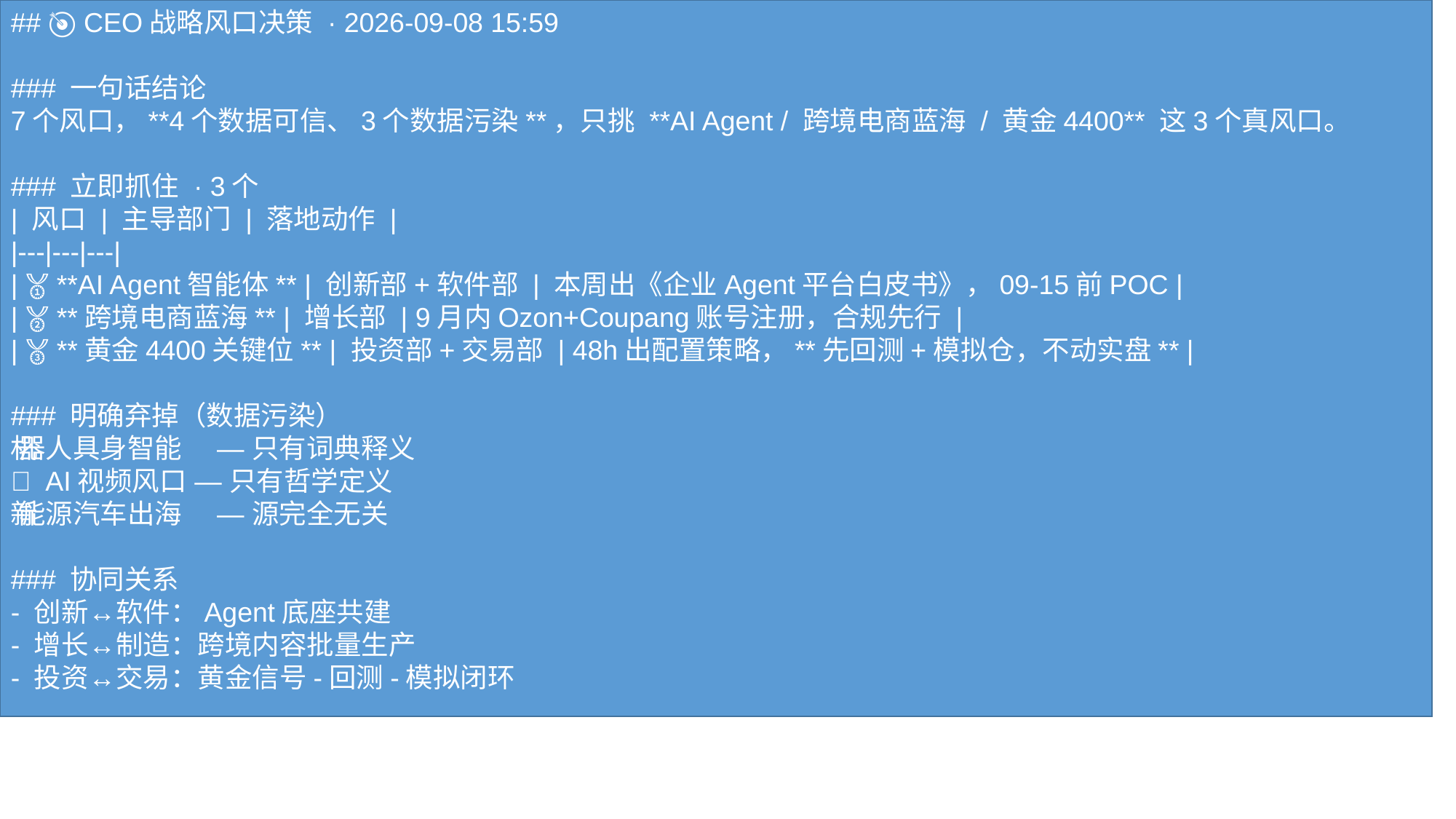

## 🎯 CEO战略风口决策 · 2026-09-08 15:59 ### 一句话结论 7个风口，**4个数据可信、3个数据污染**，只挑 **AI Agent / 跨境电商蓝海 / 黄金4400** 这3个真风口。 ### 立即抓住 · 3个 | 风口 | 主导部门 | 落地动作 | |---|---|---| | 🥇 **AI Agent智能体** | 创新部+软件部 | 本周出《企业Agent平台白皮书》，09-15前POC | | 🥈 **跨境电商蓝海** | 增长部 | 9月内Ozon+Coupang账号注册，合规先行 | | 🥉 **黄金4400关键位** | 投资部+交易部 | 48h出配置策略，**先回测+模拟仓，不动实盘** | ### 明确弃掉（数据污染） ❌ 机器人具身智能 — 只有词典释义 ❌ AI视频风口 — 只有哲学定义 ❌ 新能源汽车出海 — 源完全无关 ### 协同关系 - 创新↔软件：Agent底座共建 - 增长↔制造：跨境内容批量生产 - 投资↔交易：黄金信号-回测-模拟闭环 --- 📎 **完整决策报告**：https://coi-portal.tail0f986c.ts.net/delivery/20260908-160127-aba06c 宁可少而精，绝不基于污染数据拍板——和昨晚同样的铁律。
#